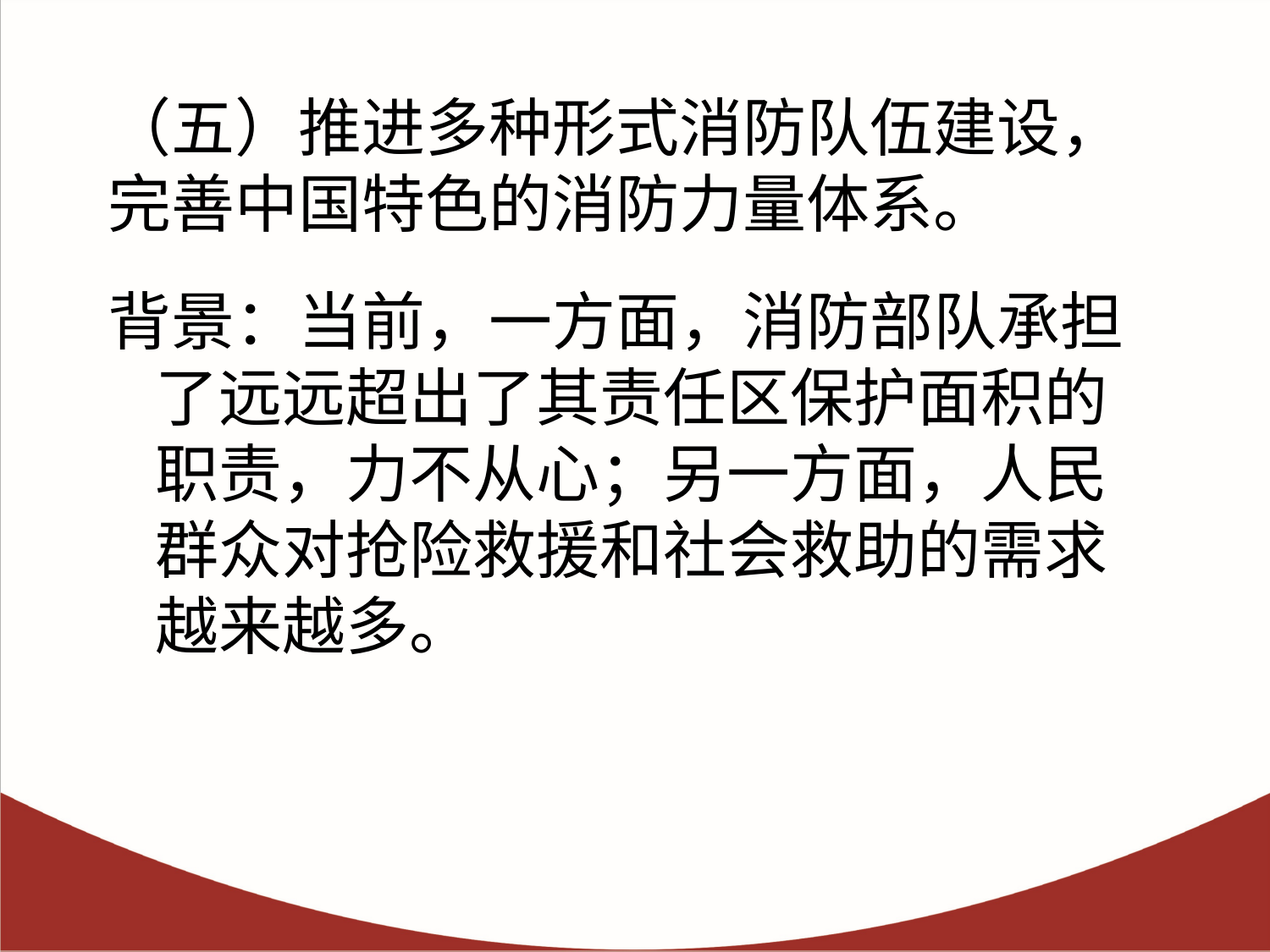

# （五）推进多种形式消防队伍建设，完善中国特色的消防力量体系。
背景：当前，一方面，消防部队承担了远远超出了其责任区保护面积的职责，力不从心；另一方面，人民群众对抢险救援和社会救助的需求越来越多。